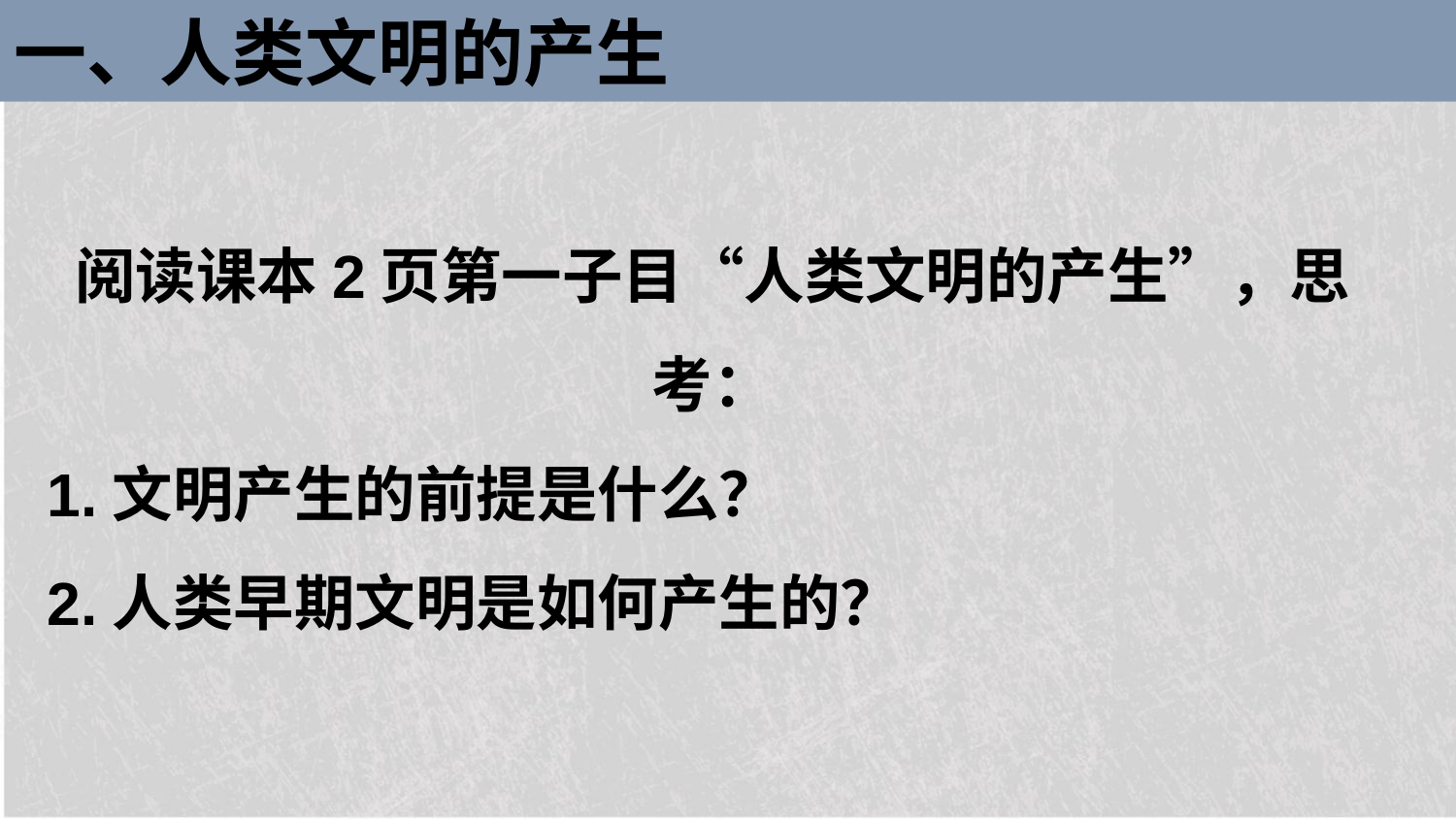

一、人类文明的产生
阅读课本2页第一子目“人类文明的产生”，思考：
1.文明产生的前提是什么？
2.人类早期文明是如何产生的？